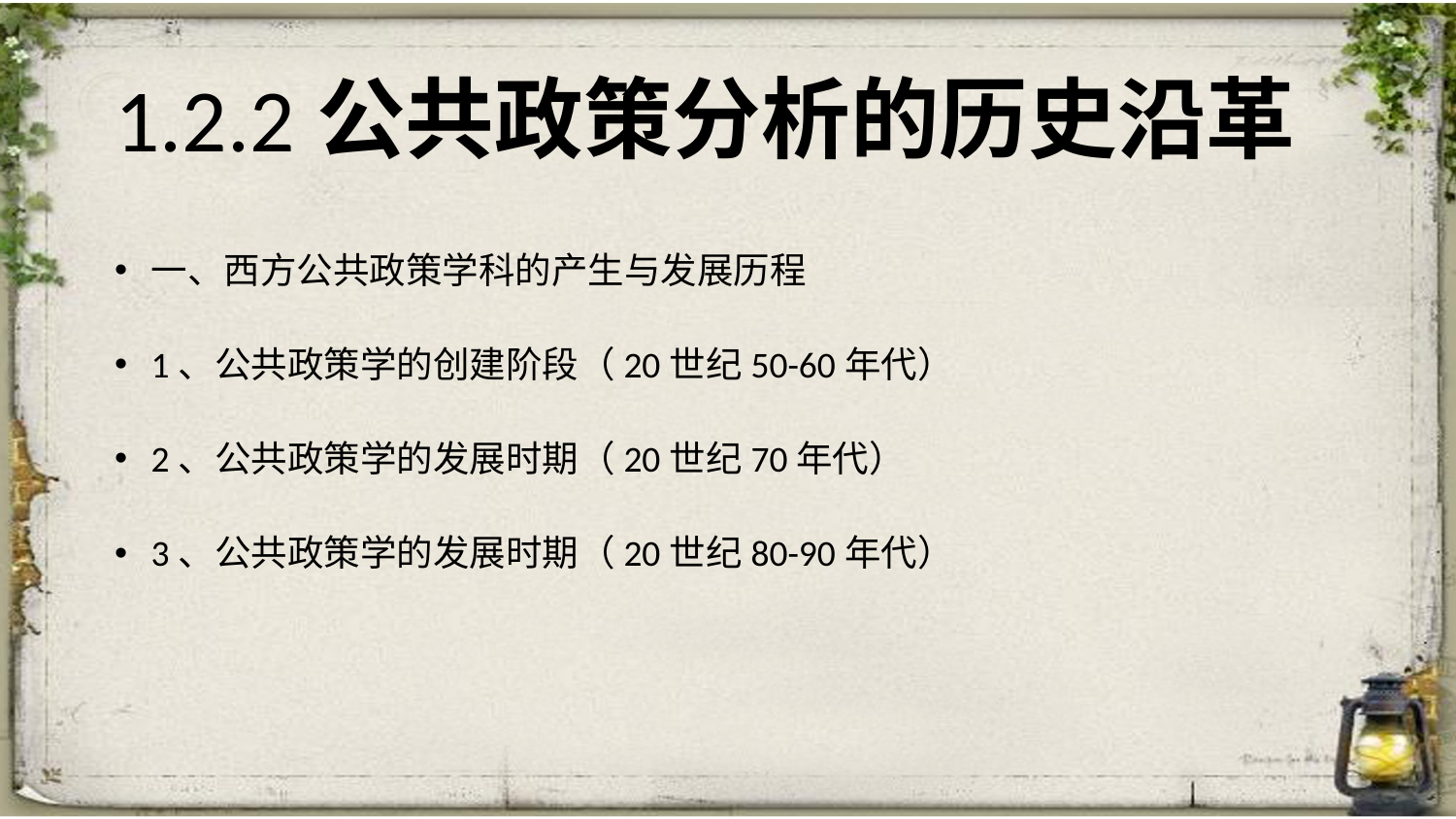

# 1.2.2公共政策分析的历史沿革
一、西方公共政策学科的产生与发展历程
1、公共政策学的创建阶段（20世纪50-60年代）
2、公共政策学的发展时期（20世纪70年代）
3、公共政策学的发展时期（20世纪80-90年代）